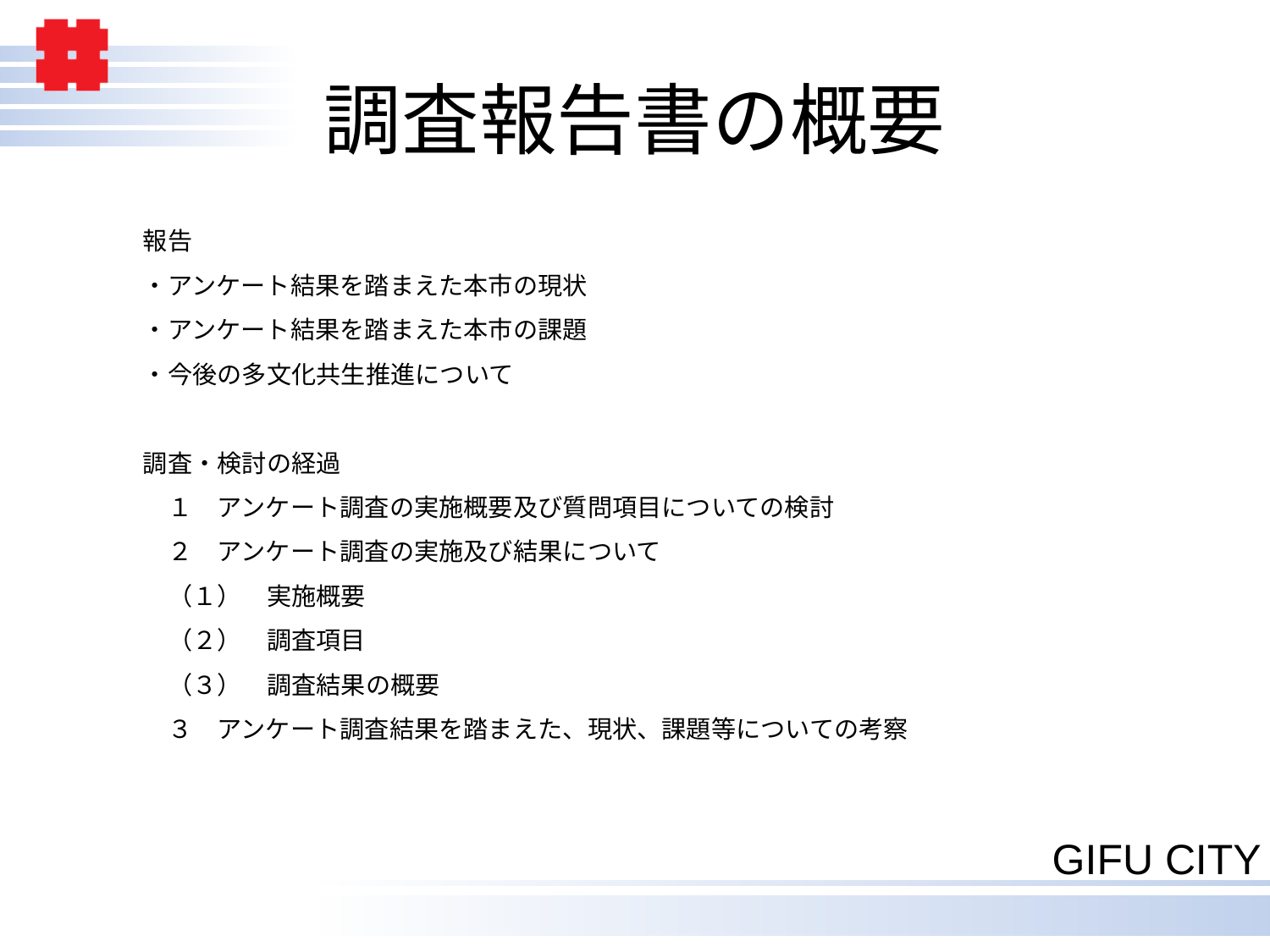

# 調査報告書の概要
報告
・アンケート結果を踏まえた本市の現状
・アンケート結果を踏まえた本市の課題
・今後の多文化共生推進について

調査・検討の経過
　１　アンケート調査の実施概要及び質問項目についての検討
　２　アンケート調査の実施及び結果について
　（１）　実施概要
　（２）　調査項目
　（３）　調査結果の概要
　３　アンケート調査結果を踏まえた、現状、課題等についての考察
5